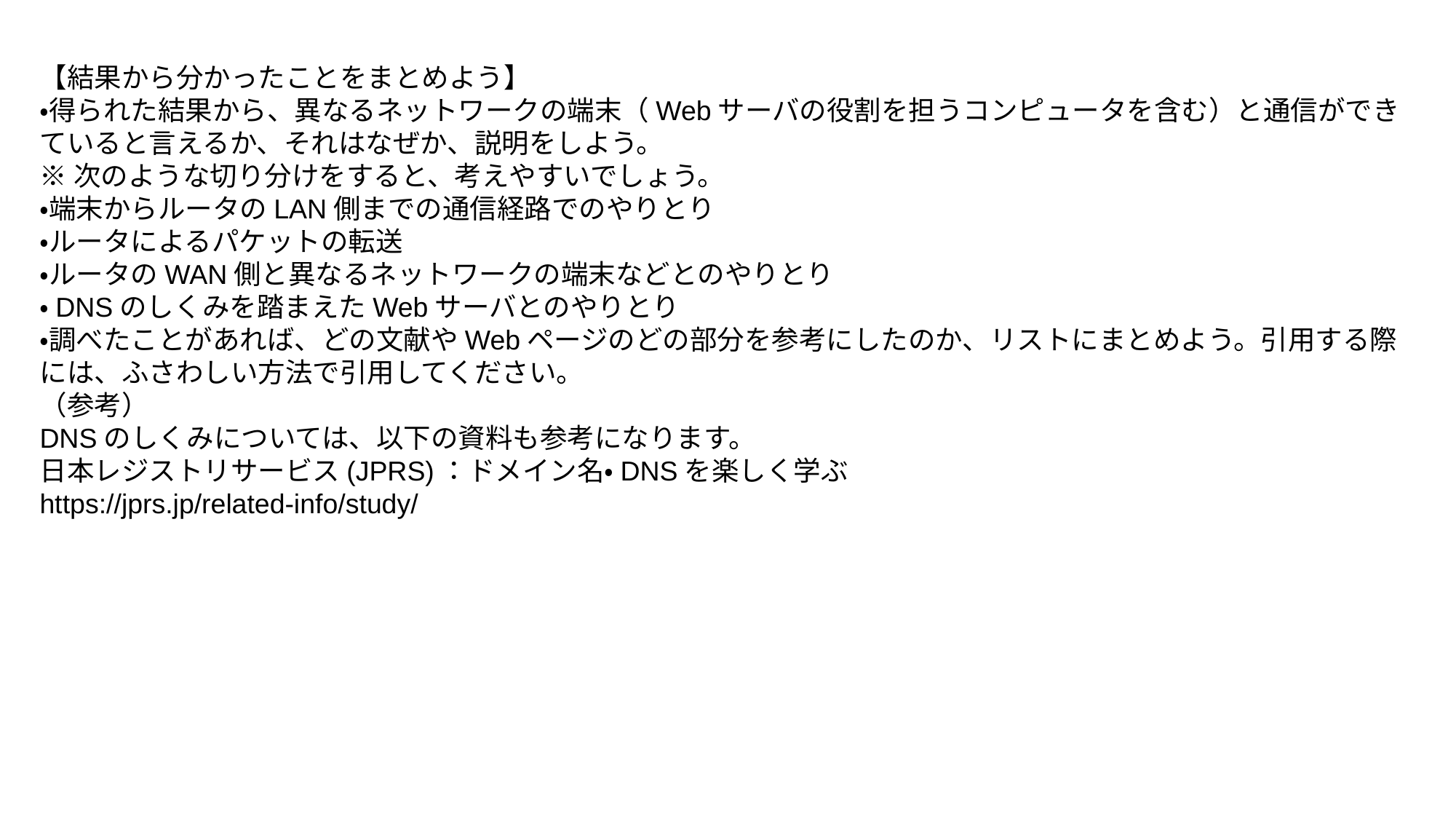

【結果から分かったことをまとめよう】
・得られた結果から、異なるネットワークの端末（Webサーバの役割を担うコンピュータを含む）と通信ができていると言えるか、それはなぜか、説明をしよう。
※次のような切り分けをすると、考えやすいでしょう。
・端末からルータのLAN側までの通信経路でのやりとり
・ルータによるパケットの転送
・ルータのWAN側と異なるネットワークの端末などとのやりとり
・DNSのしくみを踏まえたWebサーバとのやりとり
・調べたことがあれば、どの文献やWebページのどの部分を参考にしたのか、リストにまとめよう。引用する際には、ふさわしい方法で引用してください。
（参考）
DNSのしくみについては、以下の資料も参考になります。
日本レジストリサービス(JPRS)：ドメイン名・DNSを楽しく学ぶ
https://jprs.jp/related-info/study/